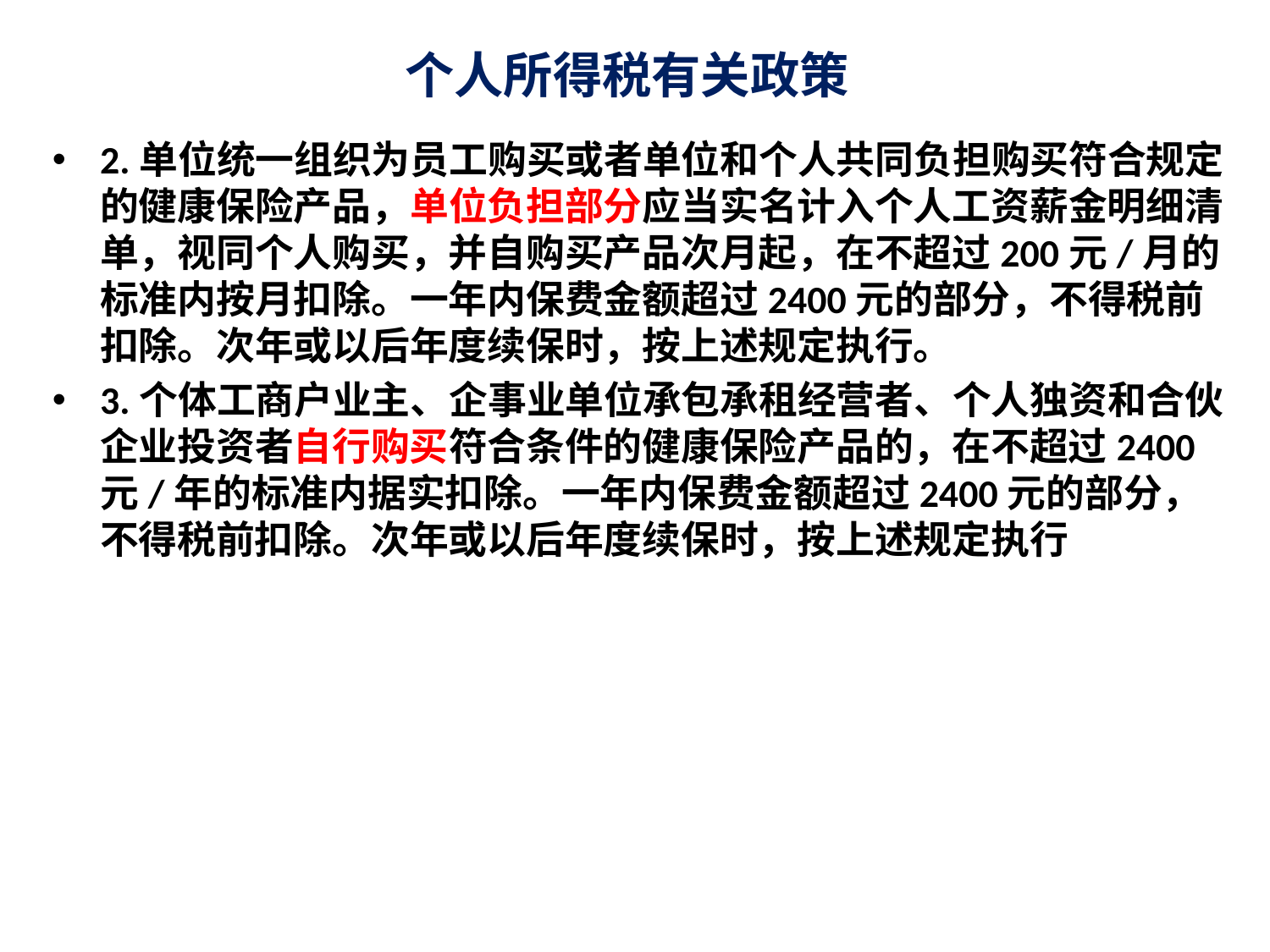

# 个人所得税有关政策
2.单位统一组织为员工购买或者单位和个人共同负担购买符合规定的健康保险产品，单位负担部分应当实名计入个人工资薪金明细清单，视同个人购买，并自购买产品次月起，在不超过200元/月的标准内按月扣除。一年内保费金额超过2400元的部分，不得税前扣除。次年或以后年度续保时，按上述规定执行。
3.个体工商户业主、企事业单位承包承租经营者、个人独资和合伙企业投资者自行购买符合条件的健康保险产品的，在不超过2400元/年的标准内据实扣除。一年内保费金额超过2400元的部分，不得税前扣除。次年或以后年度续保时，按上述规定执行